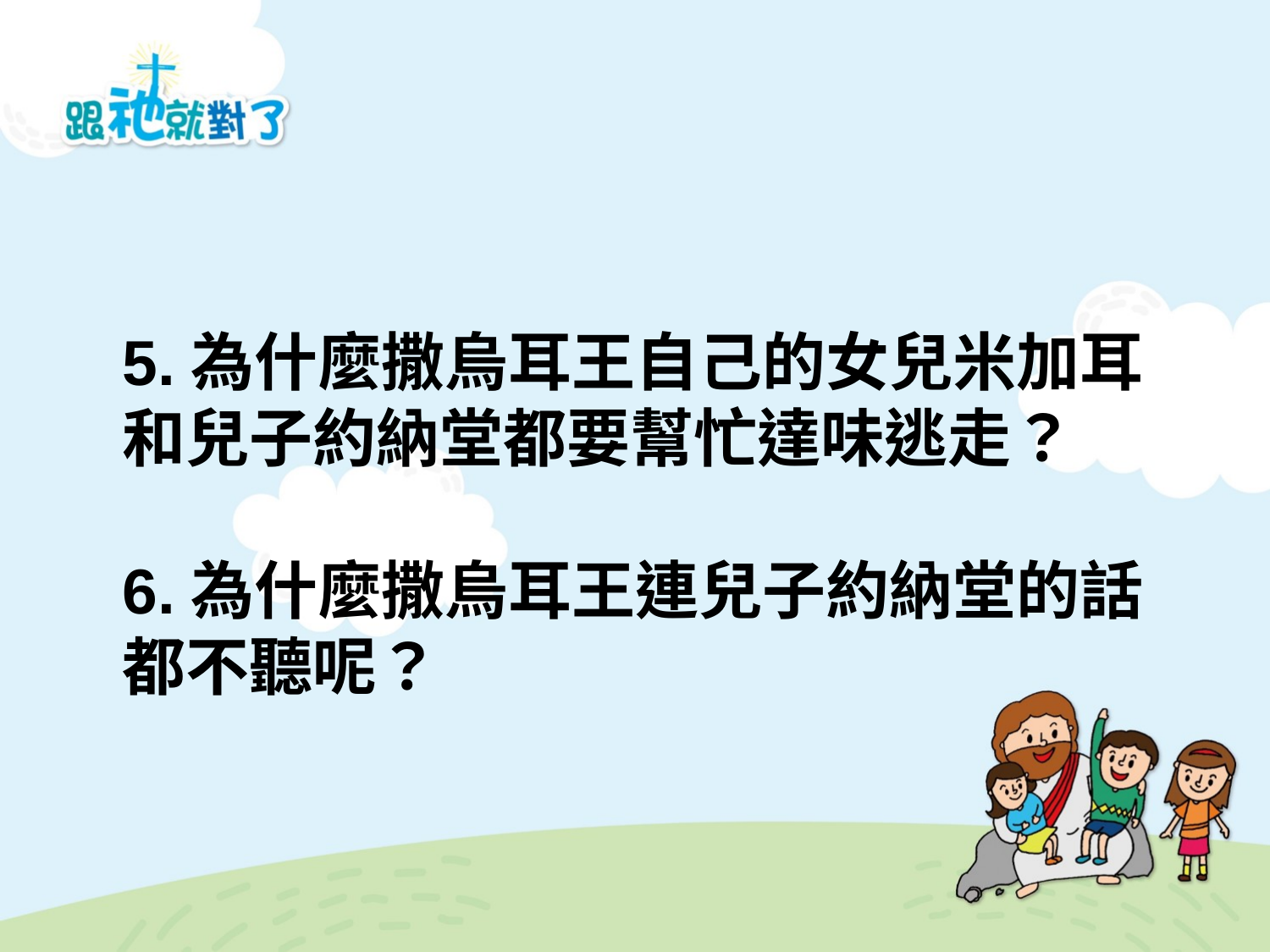

5.為什麼撒烏耳王自己的女兒米加耳和兒子約納堂都要幫忙達味逃走？

6.為什麼撒烏耳王連兒子約納堂的話都不聽呢？